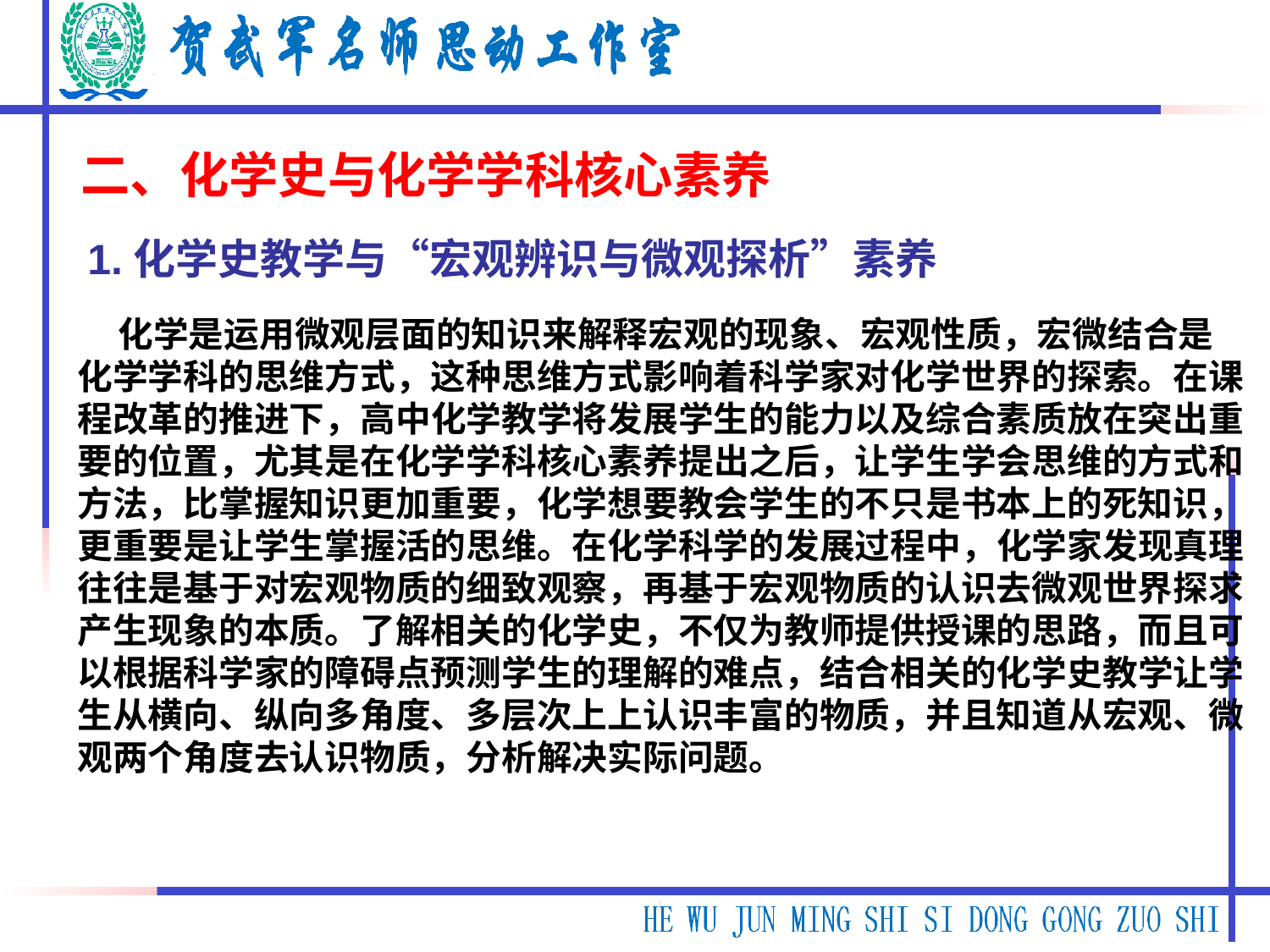

二、化学史与化学学科核心素养
1.化学史教学与“宏观辨识与微观探析”素养
    化学是运用微观层面的知识来解释宏观的现象、宏观性质，宏微结合是化学学科的思维方式，这种思维方式影响着科学家对化学世界的探索。在课程改革的推进下，高中化学教学将发展学生的能力以及综合素质放在突出重要的位置，尤其是在化学学科核心素养提出之后，让学生学会思维的方式和方法，比掌握知识更加重要，化学想要教会学生的不只是书本上的死知识，更重要是让学生掌握活的思维。在化学科学的发展过程中，化学家发现真理往往是基于对宏观物质的细致观察，再基于宏观物质的认识去微观世界探求产生现象的本质。了解相关的化学史，不仅为教师提供授课的思路，而且可以根据科学家的障碍点预测学生的理解的难点，结合相关的化学史教学让学生从横向、纵向多角度、多层次上上认识丰富的物质，并且知道从宏观、微观两个角度去认识物质，分析解决实际问题。